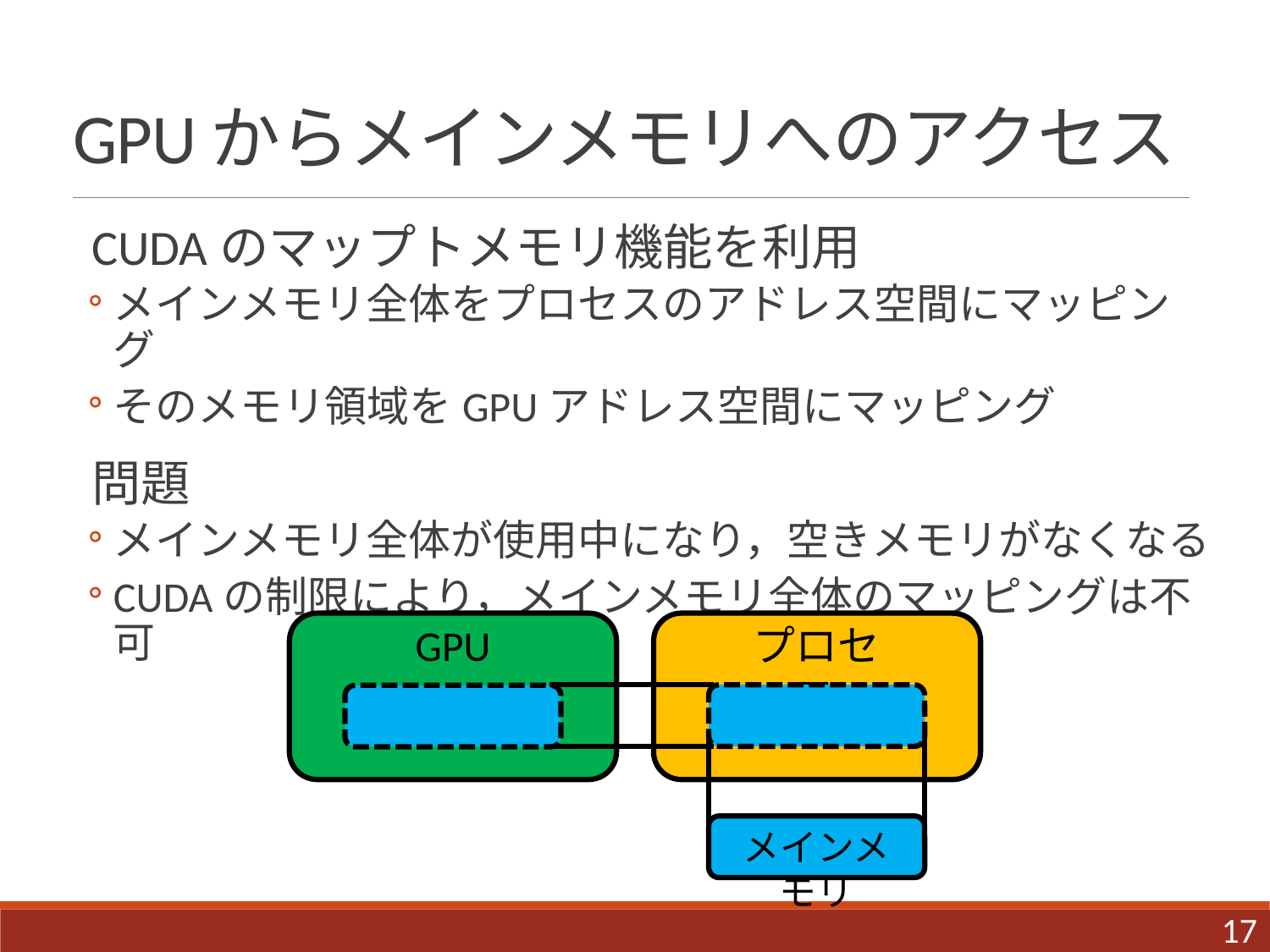

# GPUからメインメモリへのアクセス
CUDAのマップトメモリ機能を利用
メインメモリ全体をプロセスのアドレス空間にマッピング
そのメモリ領域をGPUアドレス空間にマッピング
問題
メインメモリ全体が使用中になり，空きメモリがなくなる
CUDAの制限により，メインメモリ全体のマッピングは不可

GPU

プロセス

メインメモリ
17